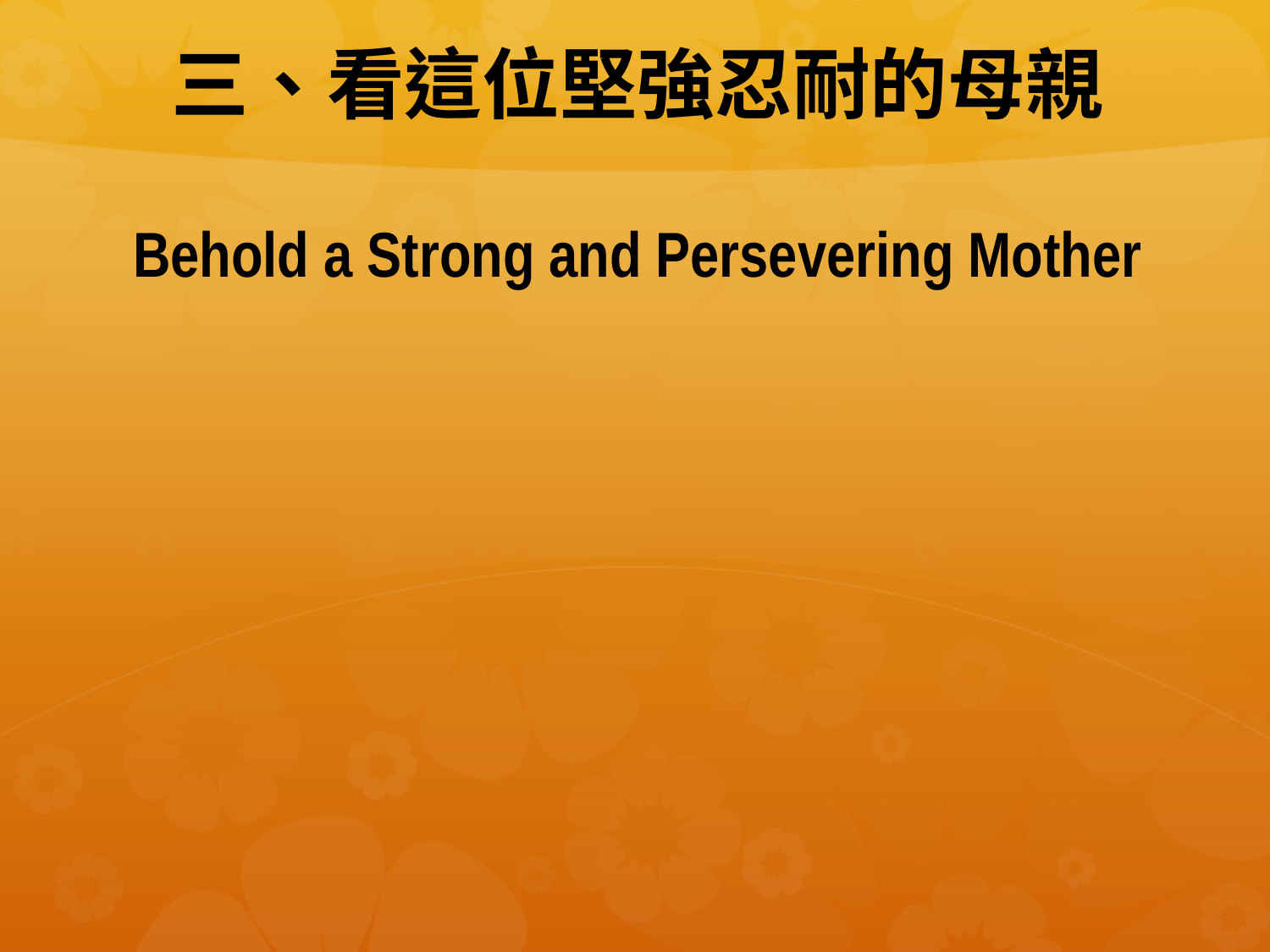

# 三、看這位堅強忍耐的母親 Behold a Strong and Persevering Mother